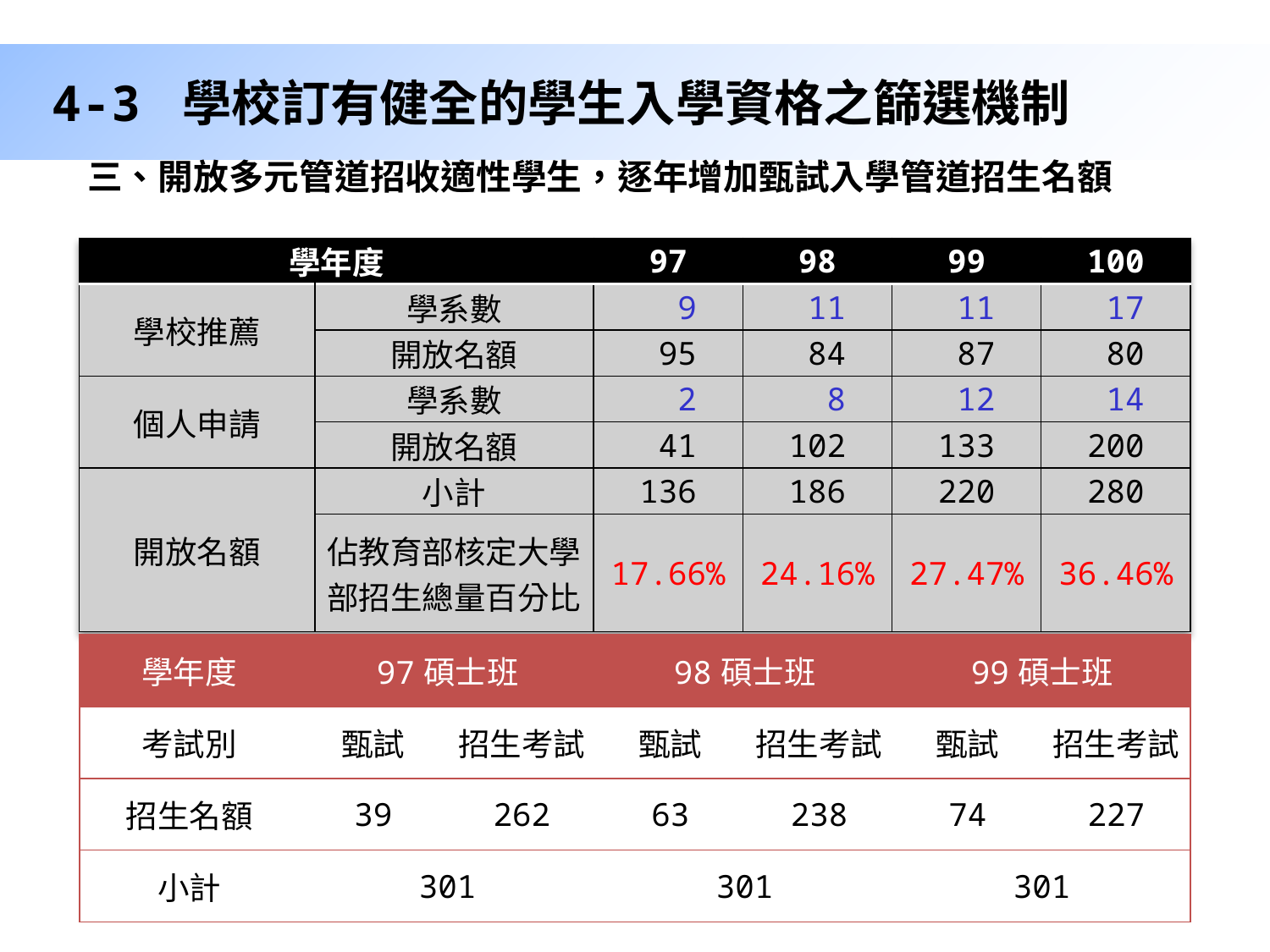

4-3 學校訂有健全的學生入學資格之篩選機制
三、開放多元管道招收適性學生，逐年增加甄試入學管道招生名額

| 學年度 |  | 97 | 98 | 99 | 100 |
| --- | --- | --- | --- | --- | --- |
| 學校推薦 | 學系數 | 9 | 11 | 11 | 17 |
|  | 開放名額 | 95 | 84 | 87 | 80 |
| 個人申請 | 學系數 | 2 | 8 | 12 | 14 |
|  | 開放名額 | 41 | 102 | 133 | 200 |
| 開放名額 | 小計 | 136 | 186 | 220 | 280 |
|  | 佔教育部核定大學 部招生總量百分比 | 17.66% | 24.16% | 27.47% | 36.46% |
| 學年度 | 97碩士班 |  | 98碩士班 |  | 99碩士班 |  |
| --- | --- | --- | --- | --- | --- | --- |
| 考試別 | 甄試 | 招生考試 | 甄試 | 招生考試 | 甄試 | 招生考試 |
| 招生名額 | 39 | 262 | 63 | 238 | 74 | 227 |
| 小計 | 301 |  | 301 |  | 301 |  |